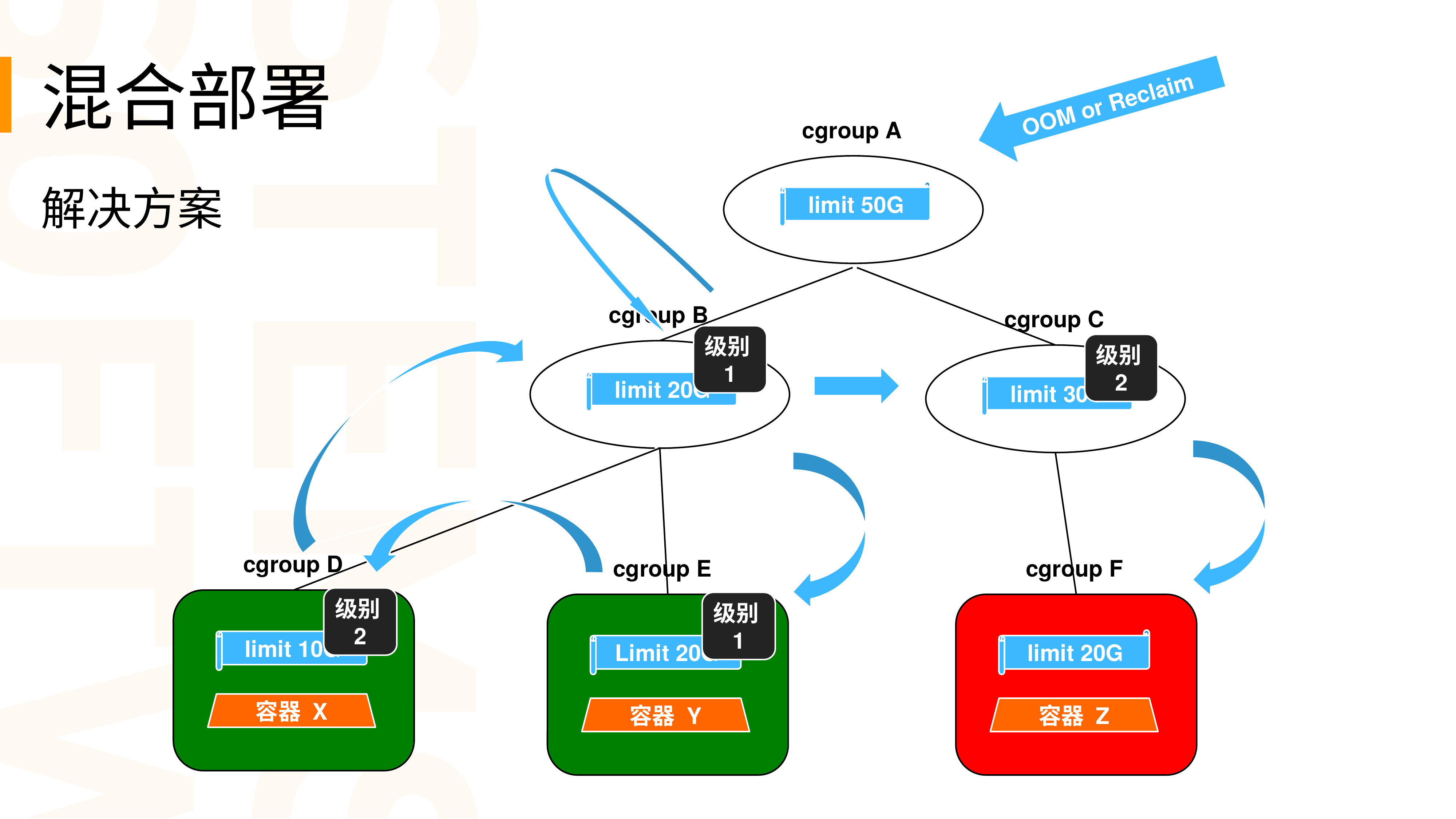

混合部署

OOM or Reclaim
cgroup A

解决方案
limit 50G
cgroup B
cgroup C

级别1

级别2

limit 20G
limit 30G

cgroup D
cgroup E
cgroup F

级别2
级别1
limit 10G
Limit 20G
limit 20G
容器 X
容器 Y
容器 Z